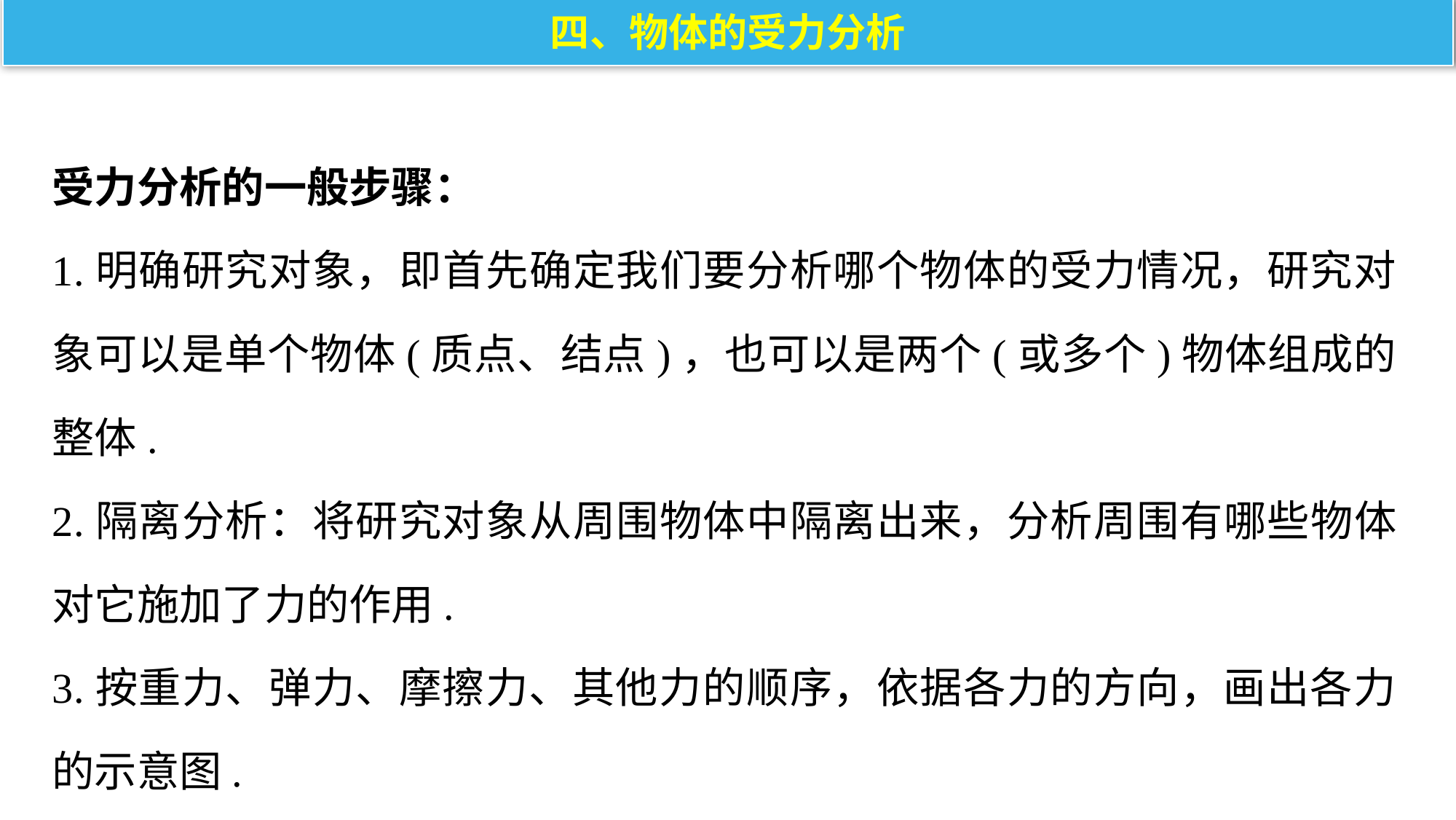

四、物体的受力分析
受力分析的一般步骤：
1.明确研究对象，即首先确定我们要分析哪个物体的受力情况，研究对象可以是单个物体(质点、结点)，也可以是两个(或多个)物体组成的整体.
2.隔离分析：将研究对象从周围物体中隔离出来，分析周围有哪些物体对它施加了力的作用.
3.按重力、弹力、摩擦力、其他力的顺序，依据各力的方向，画出各力的示意图.